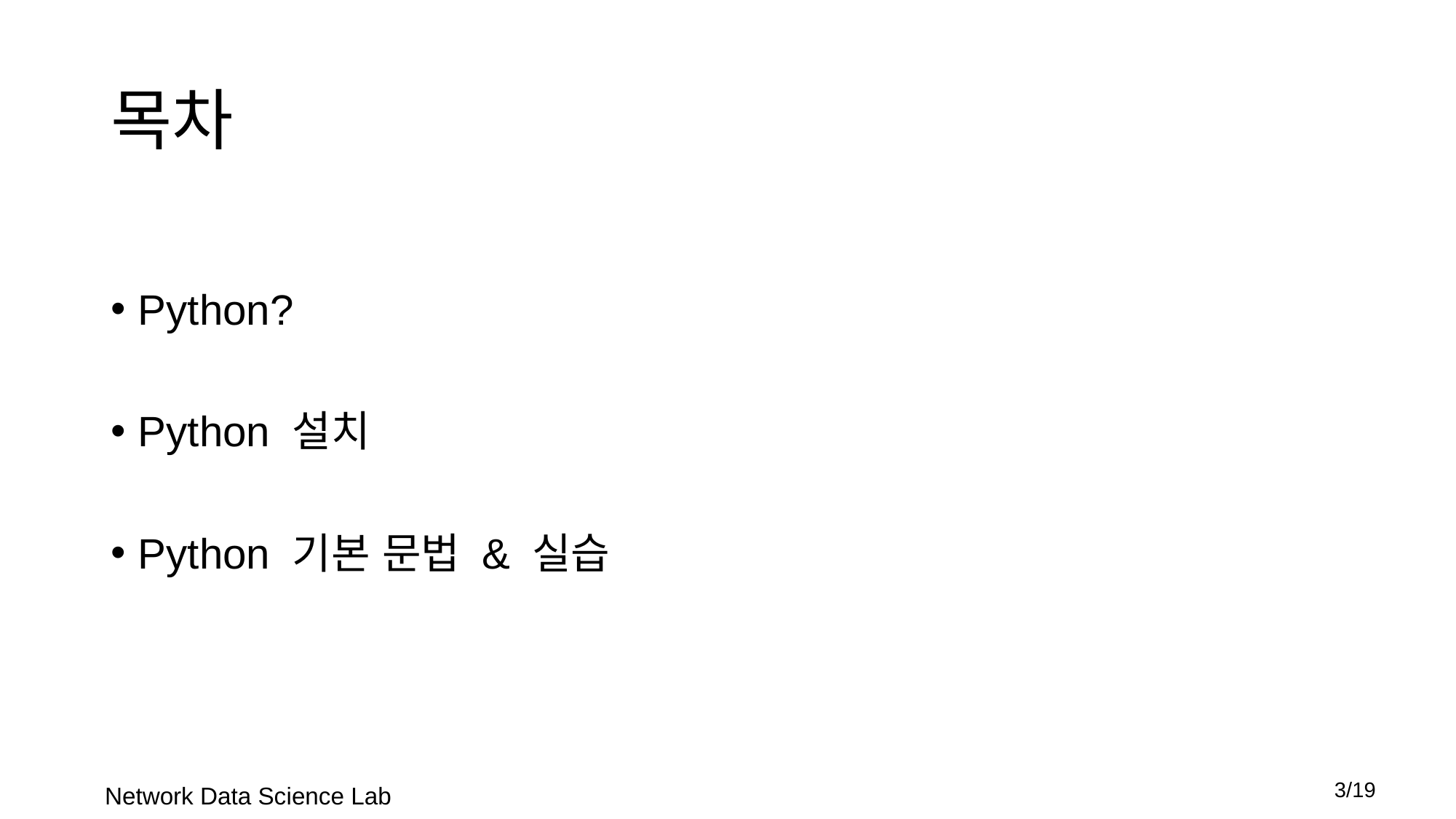

# 목차
Python?

Python 설치

Python 기본 문법 & 실습

3/19